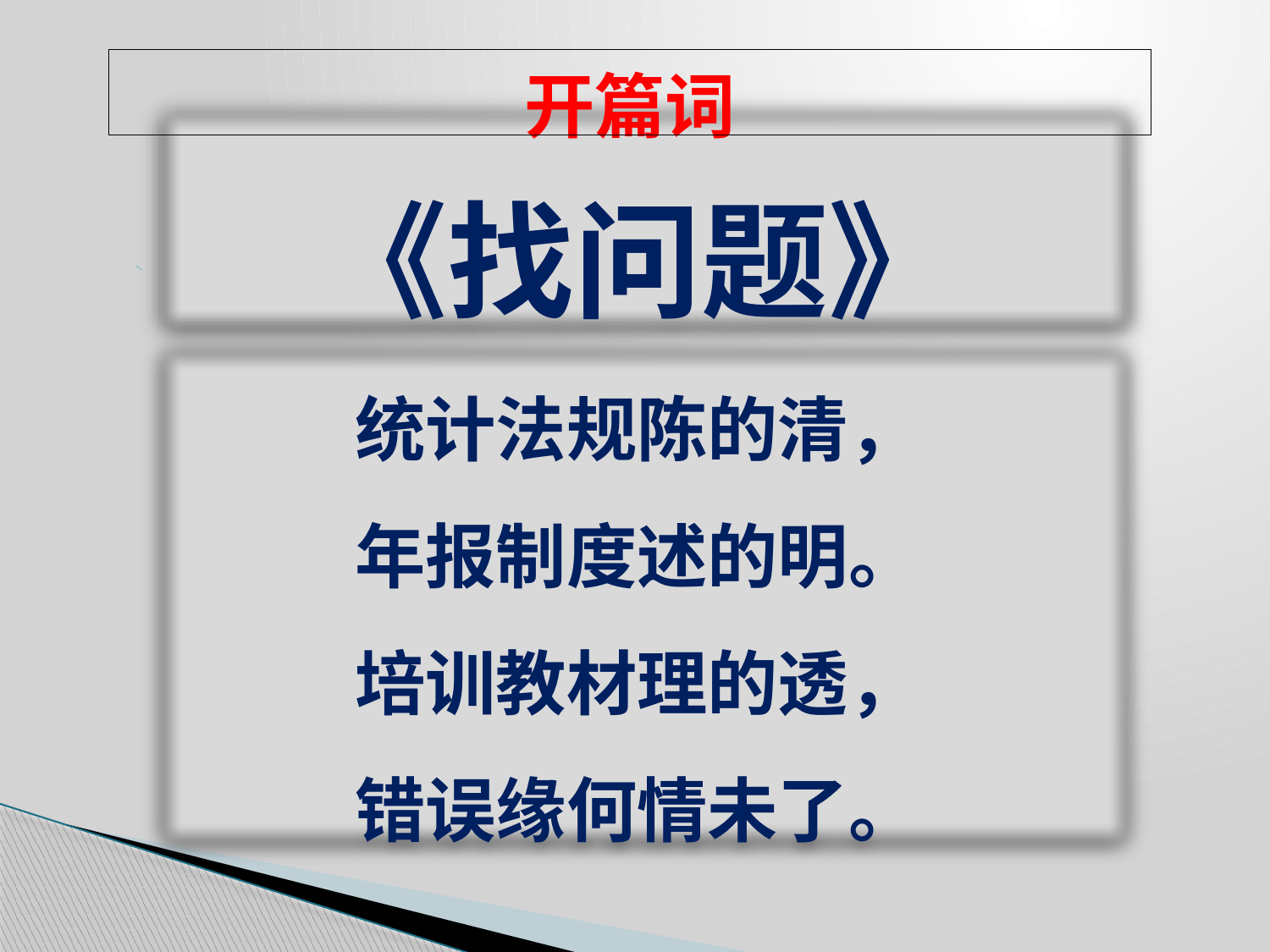

| 开篇词 |
| --- |
《找问题》
           统计法规陈的清，
           年报制度述的明。
           培训教材理的透，
           错误缘何情未了。